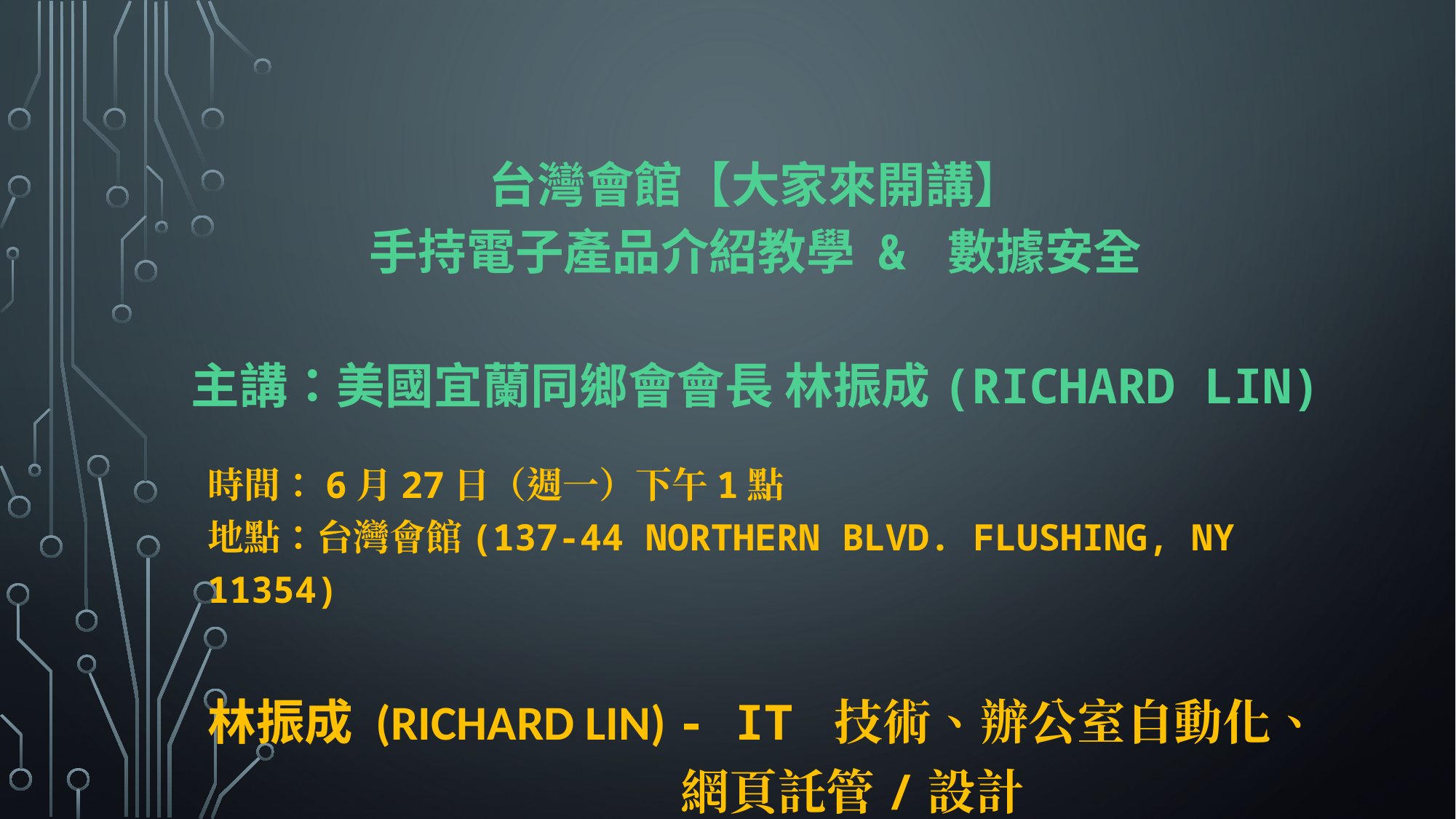

# 台灣會館【大家來開講】 手持電子產品介紹教學 & 數據安全   主講：美國宜蘭同鄉會會長 林振成(Richard Lin)
時間：6月27日（週一）下午1點
地點：台灣會館(137-44 Northern Blvd. Flushing, NY 11354)
 
林振成 (Richard Lin) - IT 技術、辦公室自動化、  				   網頁託管/設計